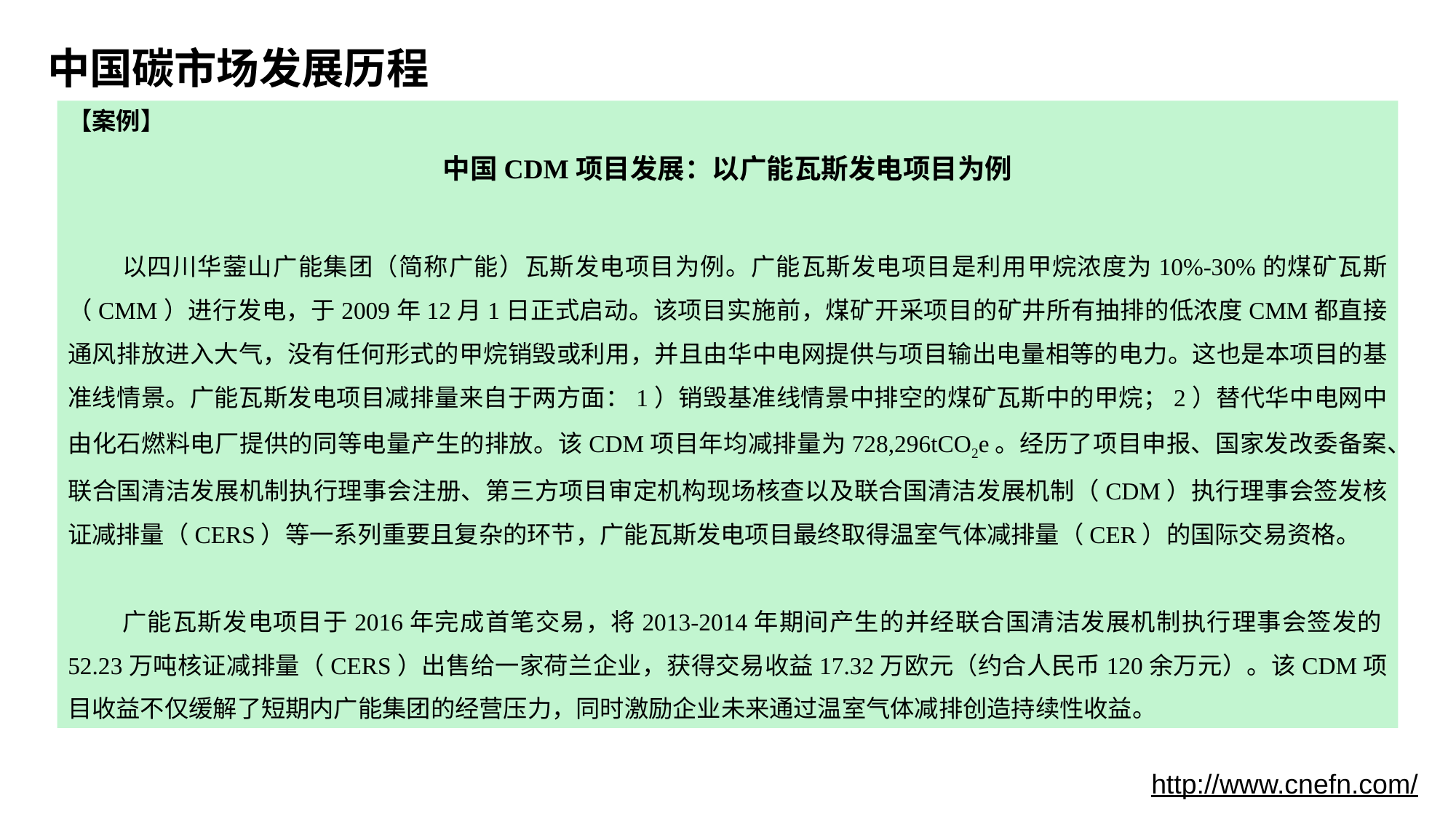

# 中国碳市场发展历程
【案例】
中国CDM项目发展：以广能瓦斯发电项目为例

以四川华蓥山广能集团（简称广能）瓦斯发电项目为例。广能瓦斯发电项目是利用甲烷浓度为10%-30%的煤矿瓦斯（CMM）进行发电，于2009年12月1日正式启动。该项目实施前，煤矿开采项目的矿井所有抽排的低浓度CMM都直接通风排放进入大气，没有任何形式的甲烷销毁或利用，并且由华中电网提供与项目输出电量相等的电力。这也是本项目的基准线情景。广能瓦斯发电项目减排量来自于两方面：1）销毁基准线情景中排空的煤矿瓦斯中的甲烷；2）替代华中电网中由化石燃料电厂提供的同等电量产生的排放。该CDM项目年均减排量为728,296tCO2e。经历了项目申报、国家发改委备案、联合国清洁发展机制执行理事会注册、第三方项目审定机构现场核查以及联合国清洁发展机制（CDM）执行理事会签发核证减排量（CERS）等一系列重要且复杂的环节，广能瓦斯发电项目最终取得温室气体减排量（CER）的国际交易资格。

广能瓦斯发电项目于2016年完成首笔交易，将2013-2014年期间产生的并经联合国清洁发展机制执行理事会签发的52.23万吨核证减排量（CERS）出售给一家荷兰企业，获得交易收益17.32万欧元（约合人民币120余万元）。该CDM项目收益不仅缓解了短期内广能集团的经营压力，同时激励企业未来通过温室气体减排创造持续性收益。